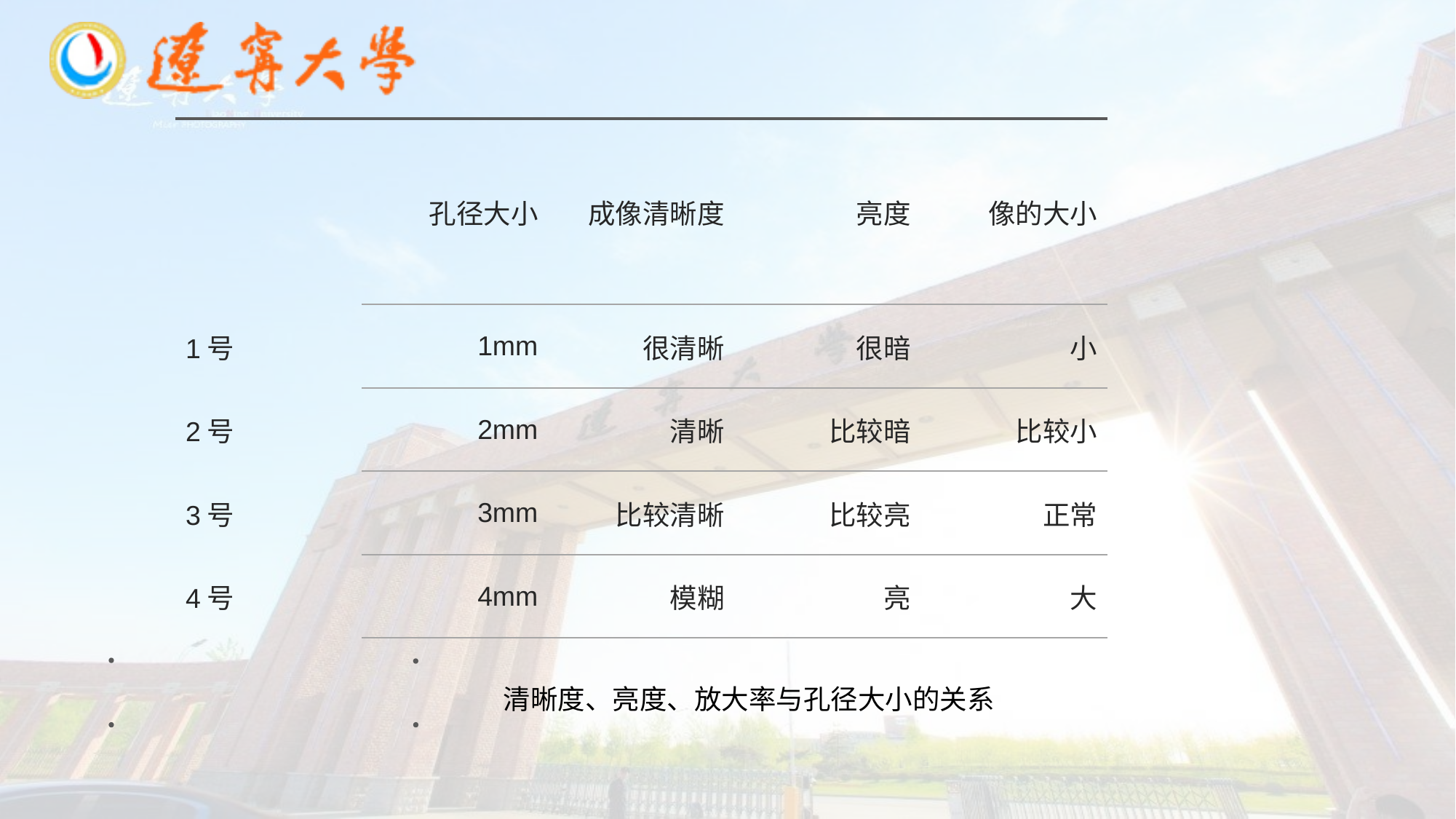

|  | 孔径大小 | 成像清晰度 | 亮度 | 像的大小 |
| --- | --- | --- | --- | --- |
| 1号 | 1mm | 很清晰 | 很暗 | 小 |
| 2号 | 2mm | 清晰 | 比较暗 | 比较小 |
| 3号 | 3mm | 比较清晰 | 比较亮 | 正常 |
| 4号 | 4mm | 模糊 | 亮 | 大 |

清晰度、亮度、放大率与孔径大小的关系